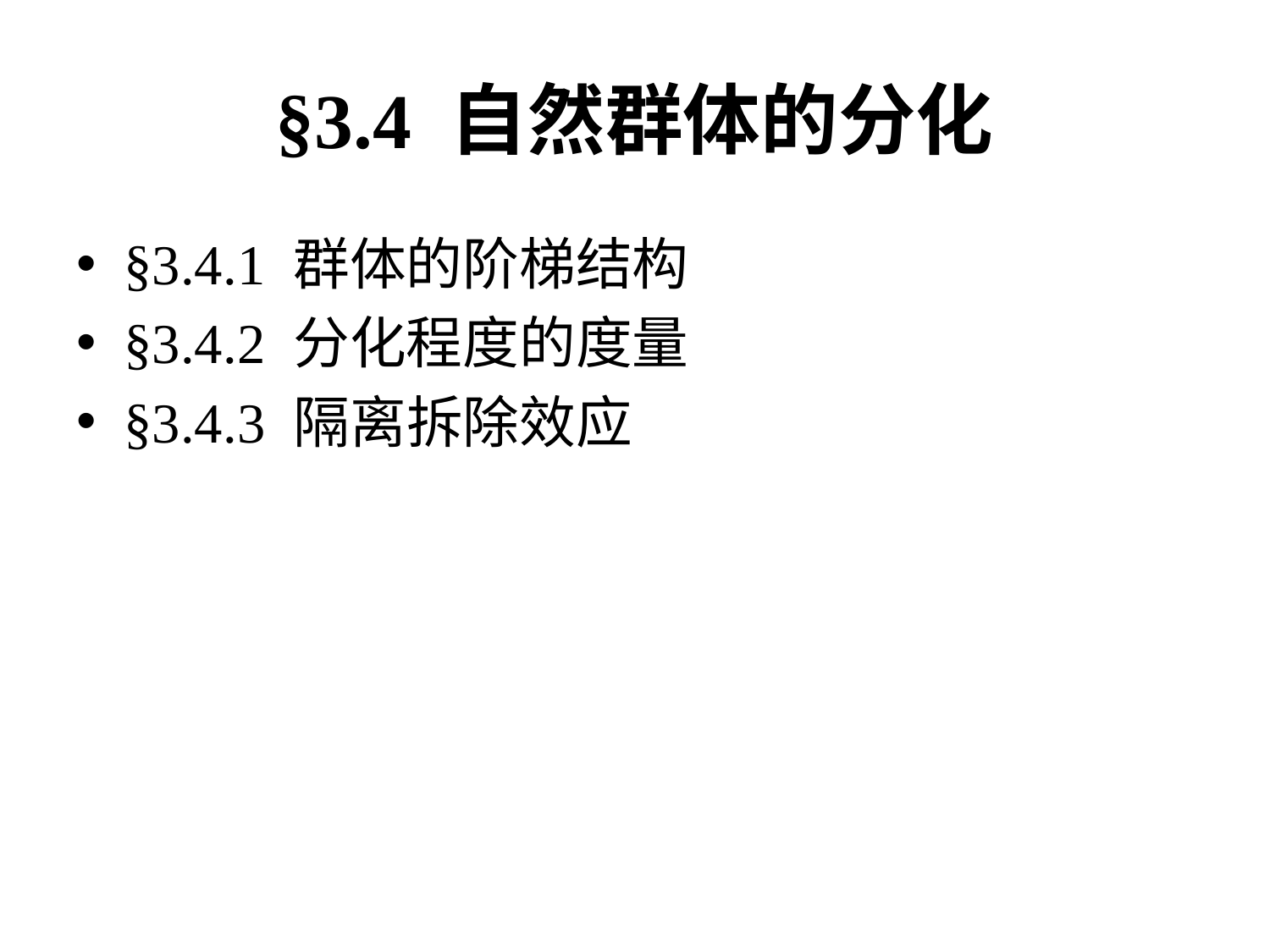

# §3.4 自然群体的分化
§3.4.1 群体的阶梯结构
§3.4.2 分化程度的度量
§3.4.3 隔离拆除效应